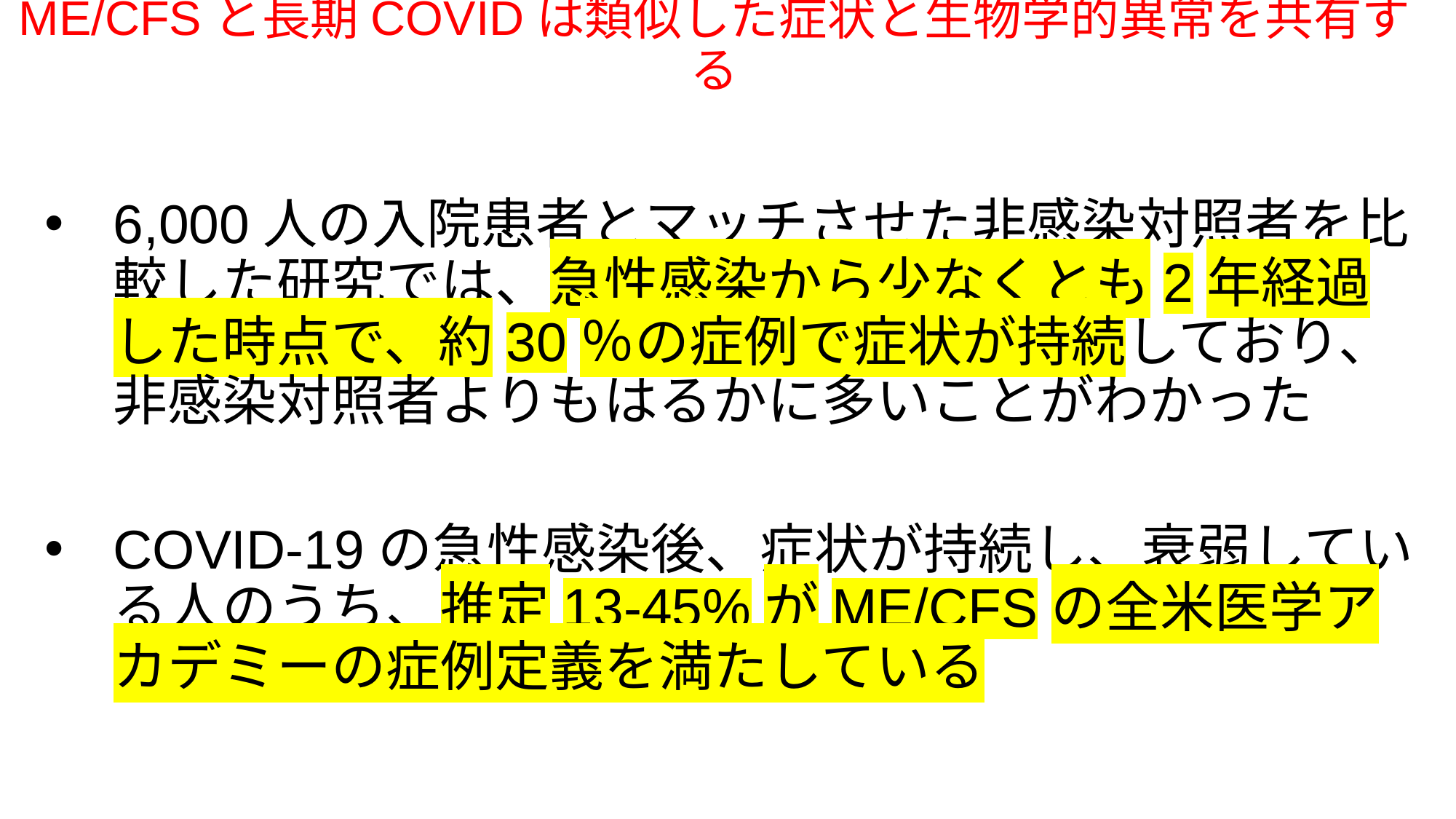

# ME/CFSと長期COVIDは類似した症状と生物学的異常を共有する

6,000人の入院患者とマッチさせた非感染対照者を比較した研究では、急性感染から少なくとも2年経過した時点で、約30％の症例で症状が持続しており、非感染対照者よりもはるかに多いことがわかった

COVID-19の急性感染後、症状が持続し、衰弱している人のうち、推定13-45%がME/CFSの全米医学アカデミーの症例定義を満たしている